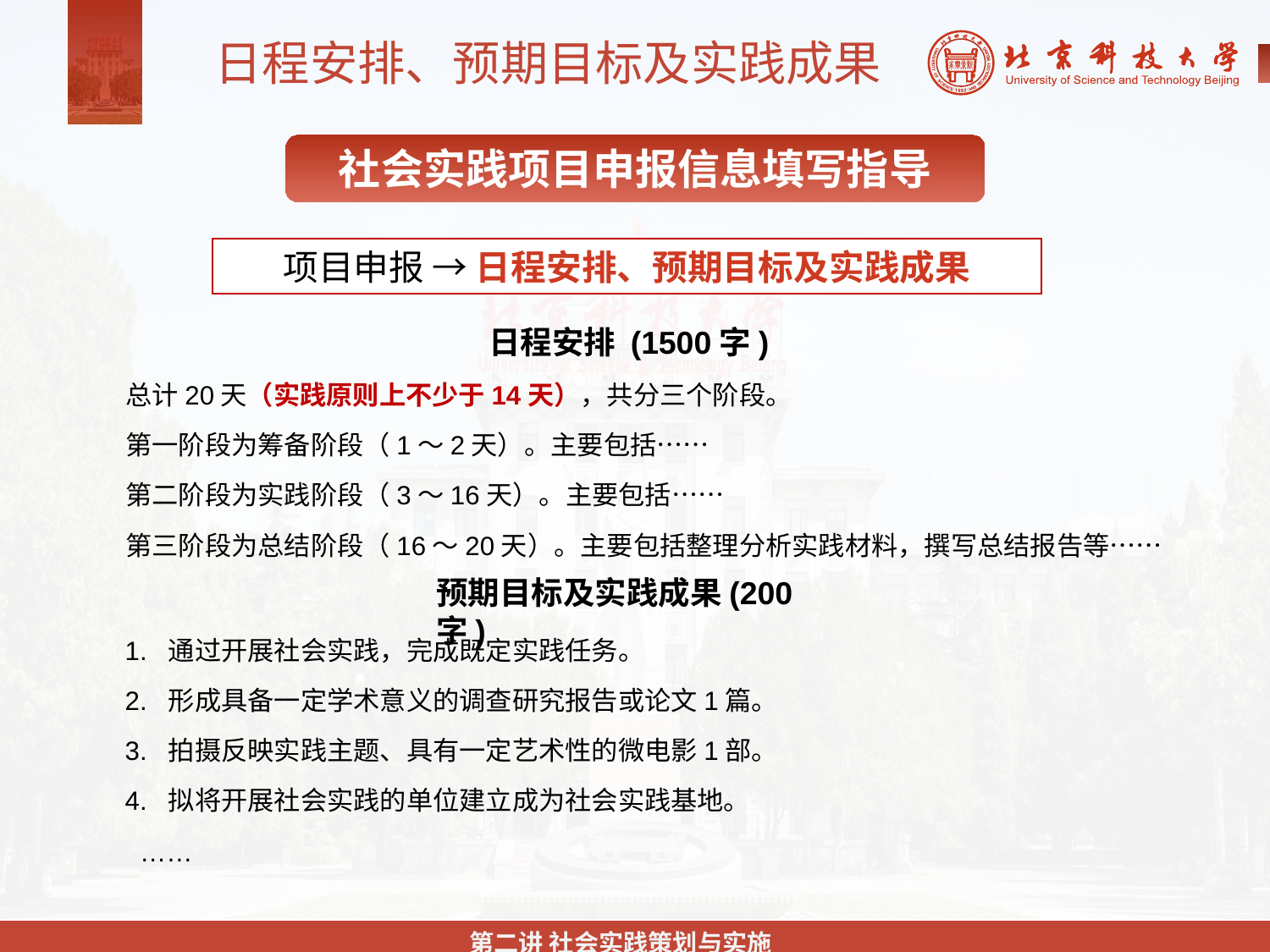

日程安排、预期目标及实践成果
社会实践项目申报信息填写指导
项目申报 → 日程安排、预期目标及实践成果
日程安排 (1500字)
  总计20天（实践原则上不少于14天），共分三个阶段。
  第一阶段为筹备阶段（1～2天）。主要包括……
  第二阶段为实践阶段（3～16天）。主要包括……
  第三阶段为总结阶段（16～20天）。主要包括整理分析实践材料，撰写总结报告等……
预期目标及实践成果(200字)
1.  通过开展社会实践，完成既定实践任务。
2.  形成具备一定学术意义的调查研究报告或论文1篇。
3.  拍摄反映实践主题、具有一定艺术性的微电影1部。
4.  拟将开展社会实践的单位建立成为社会实践基地。
  ……